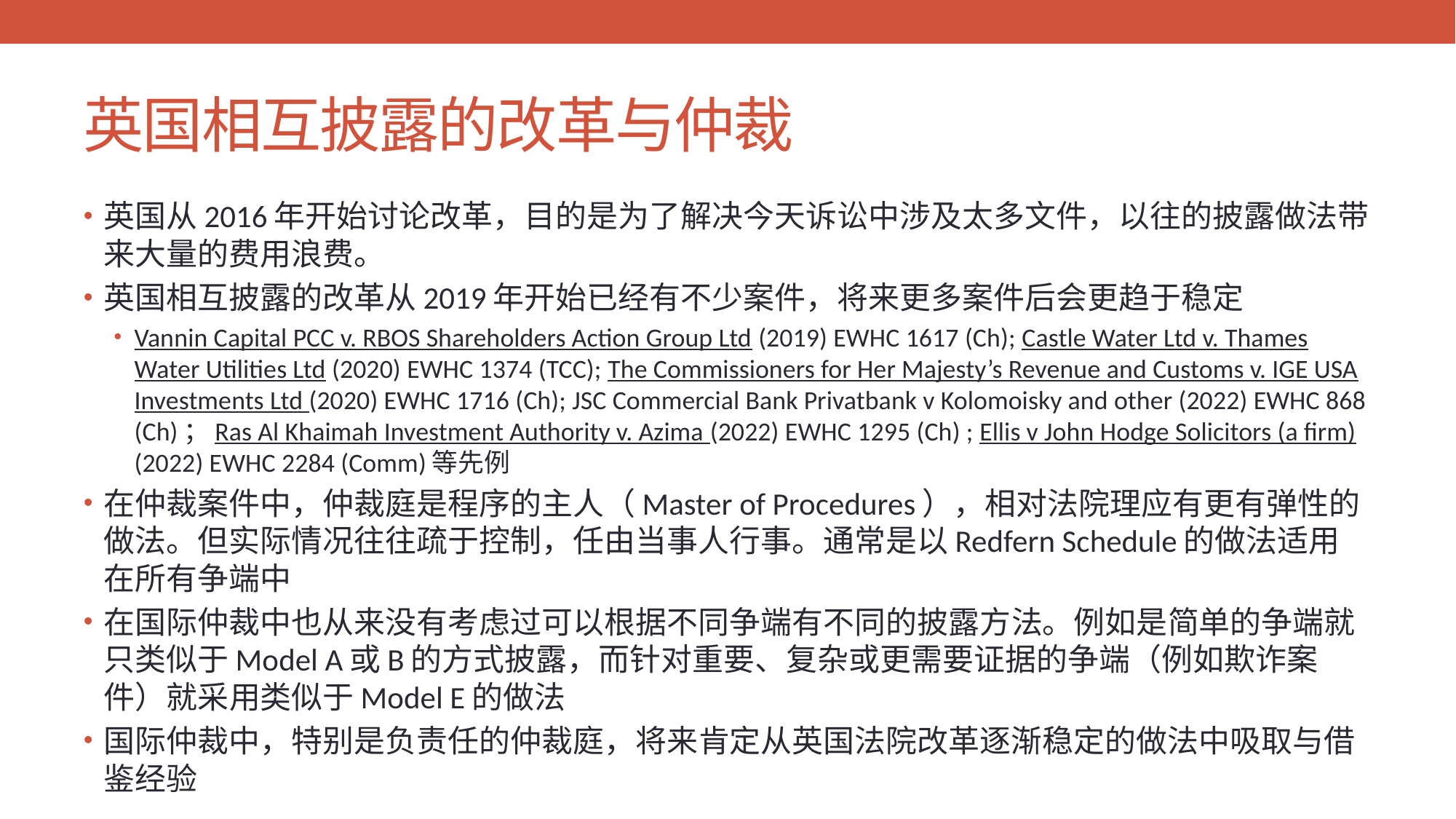

# 英国相互披露的改革与仲裁
英国从2016年开始讨论改革，目的是为了解决今天诉讼中涉及太多文件，以往的披露做法带来大量的费用浪费。
英国相互披露的改革从2019年开始已经有不少案件，将来更多案件后会更趋于稳定
Vannin Capital PCC v. RBOS Shareholders Action Group Ltd (2019) EWHC 1617 (Ch); Castle Water Ltd v. Thames Water Utilities Ltd (2020) EWHC 1374 (TCC); The Commissioners for Her Majesty’s Revenue and Customs v. IGE USA Investments Ltd (2020) EWHC 1716 (Ch); JSC Commercial Bank Privatbank v Kolomoisky and other (2022) EWHC 868 (Ch)；Ras Al Khaimah Investment Authority v. Azima (2022) EWHC 1295 (Ch) ; Ellis v John Hodge Solicitors (a firm) (2022) EWHC 2284 (Comm)等先例
在仲裁案件中，仲裁庭是程序的主人（Master of Procedures），相对法院理应有更有弹性的做法。但实际情况往往疏于控制，任由当事人行事。通常是以Redfern Schedule的做法适用在所有争端中
在国际仲裁中也从来没有考虑过可以根据不同争端有不同的披露方法。例如是简单的争端就只类似于Model A或B的方式披露，而针对重要、复杂或更需要证据的争端（例如欺诈案件）就采用类似于Model E的做法
国际仲裁中，特别是负责任的仲裁庭，将来肯定从英国法院改革逐渐稳定的做法中吸取与借鉴经验